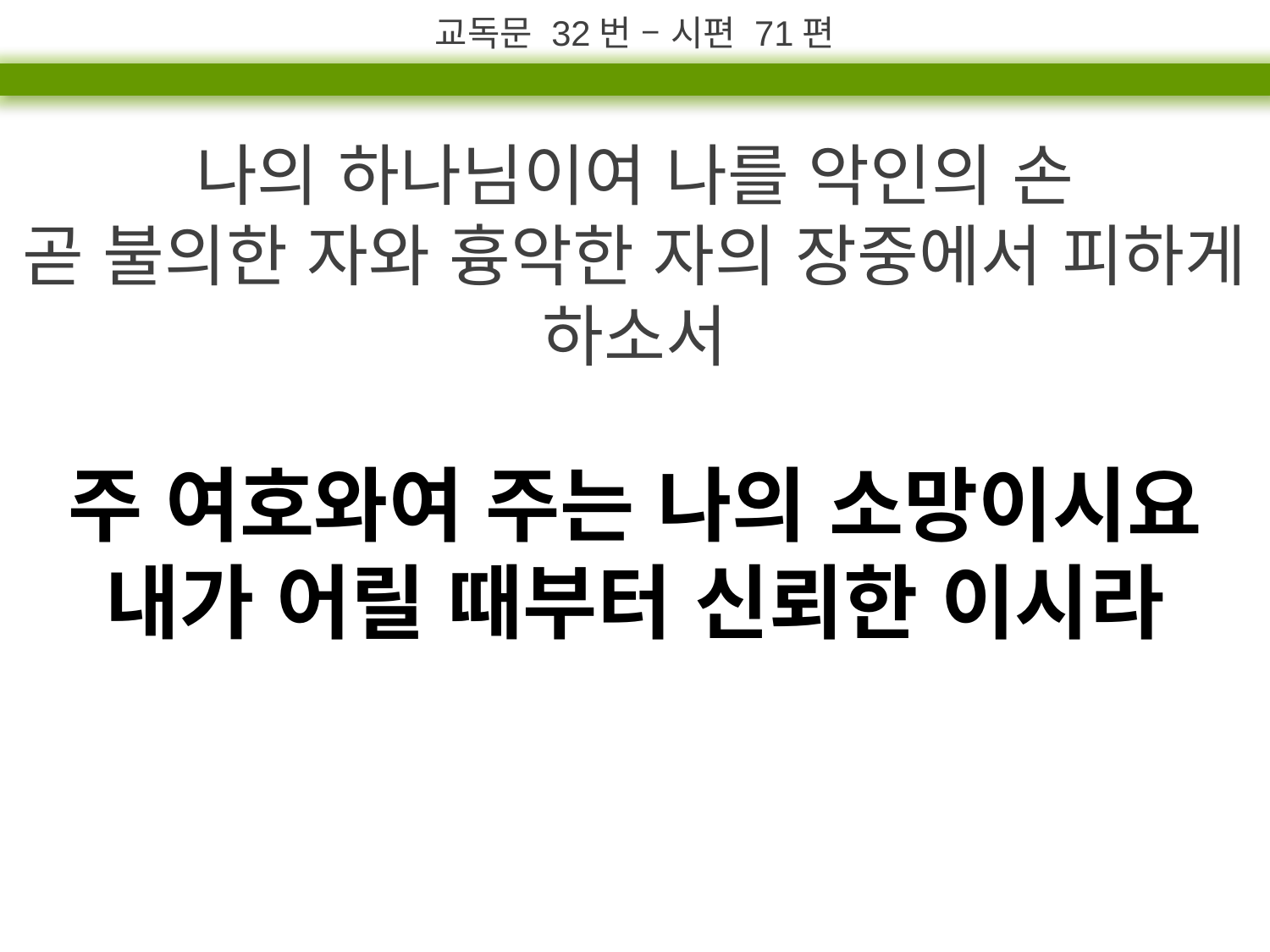

교독문 32번 – 시편 71편

나의 하나님이여 나를 악인의 손
곧 불의한 자와 흉악한 자의 장중에서 피하게 하소서
주 여호와여 주는 나의 소망이시요
내가 어릴 때부터 신뢰한 이시라